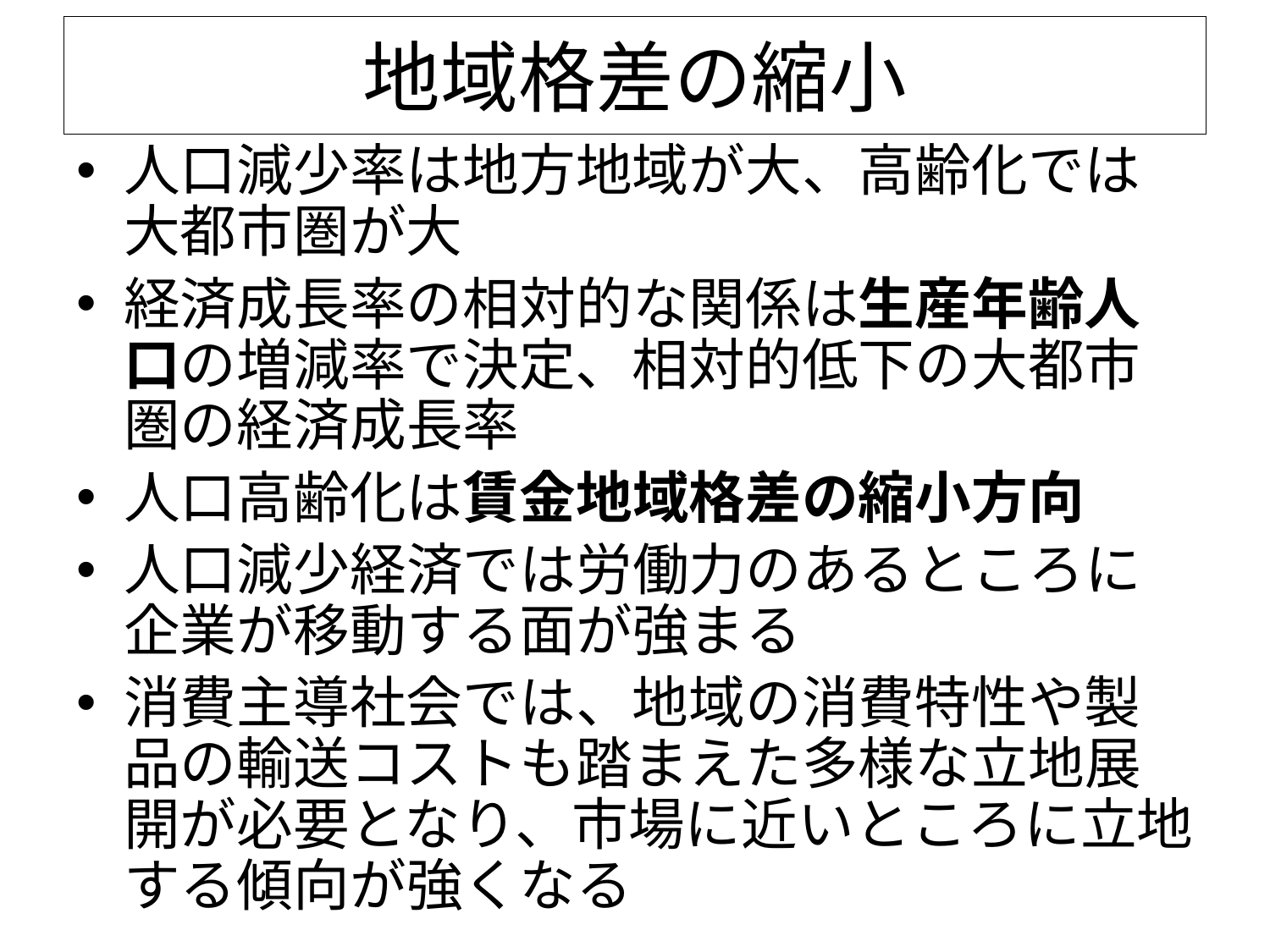

# 地域格差の縮小
人口減少率は地方地域が大、高齢化では大都市圏が大
経済成長率の相対的な関係は生産年齢人口の増減率で決定、相対的低下の大都市圏の経済成長率
人口高齢化は賃金地域格差の縮小方向
人口減少経済では労働力のあるところに企業が移動する面が強まる
消費主導社会では、地域の消費特性や製品の輸送コストも踏まえた多様な立地展開が必要となり、市場に近いところに立地する傾向が強くなる